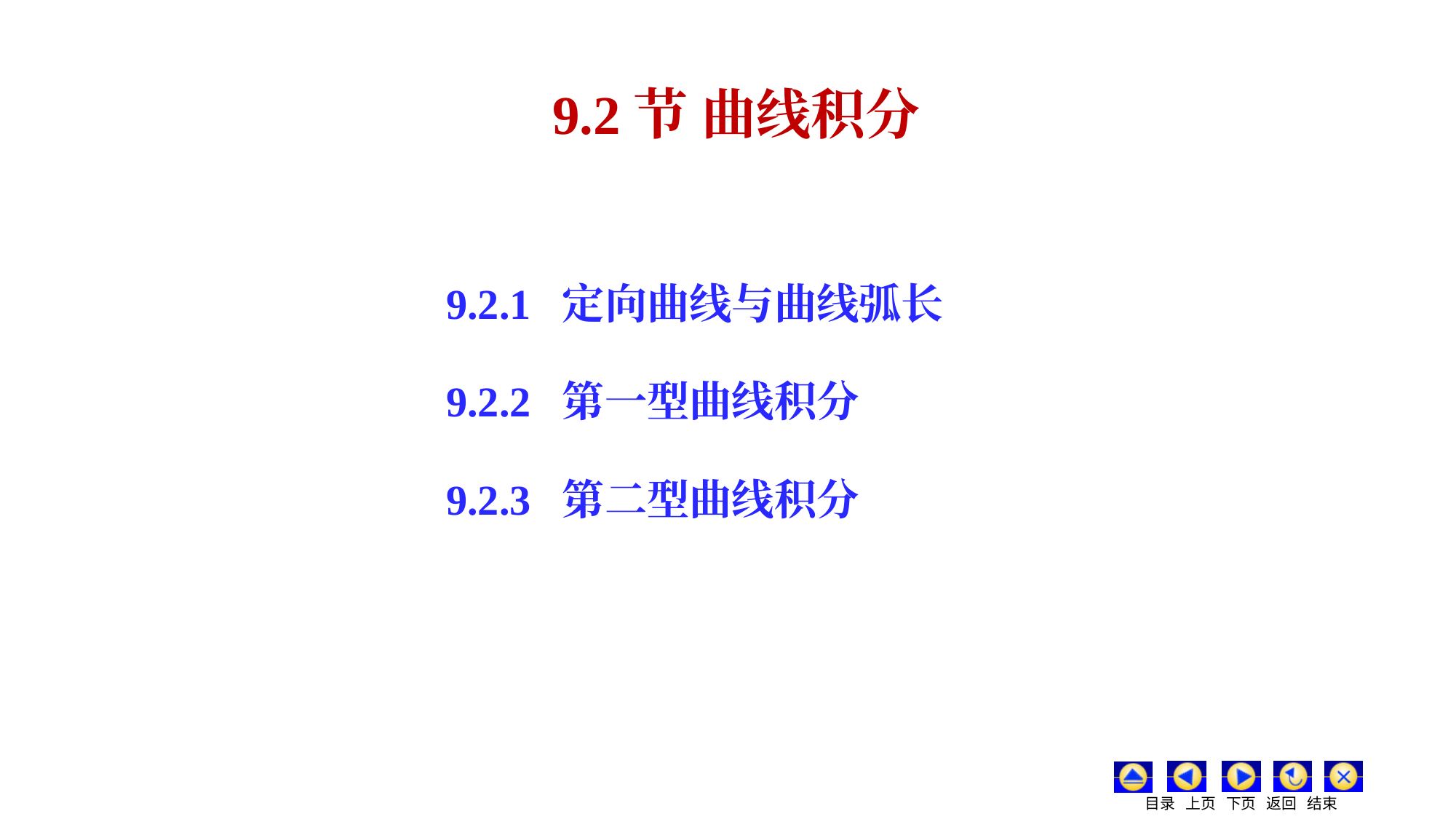

9.2节 曲线积分
9.2.1  定向曲线与曲线弧长
9.2.2  第一型曲线积分
9.2.3  第二型曲线积分